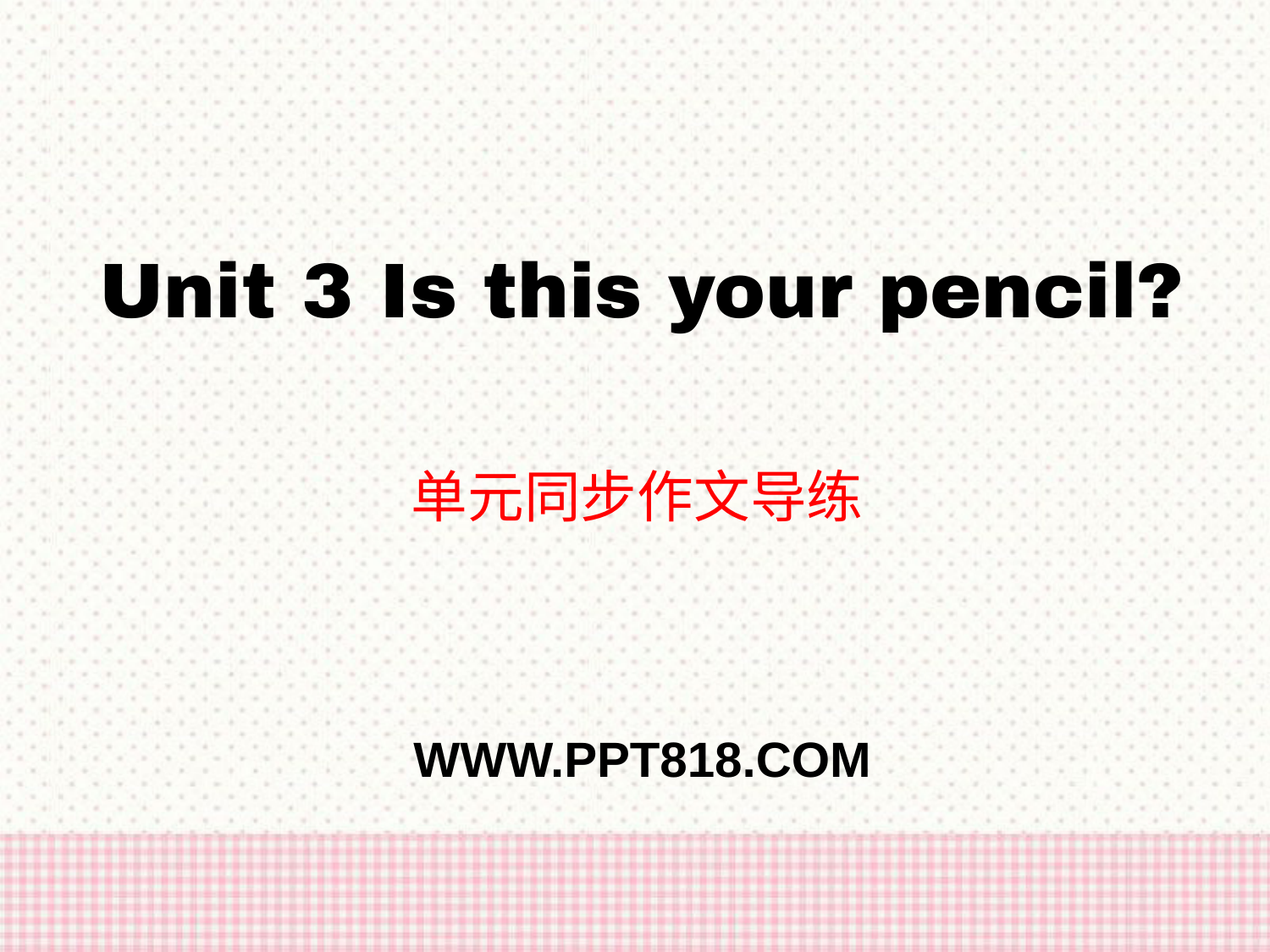

Unit 3 Is this your pencil?
单元同步作文导练
WWW.PPT818.COM